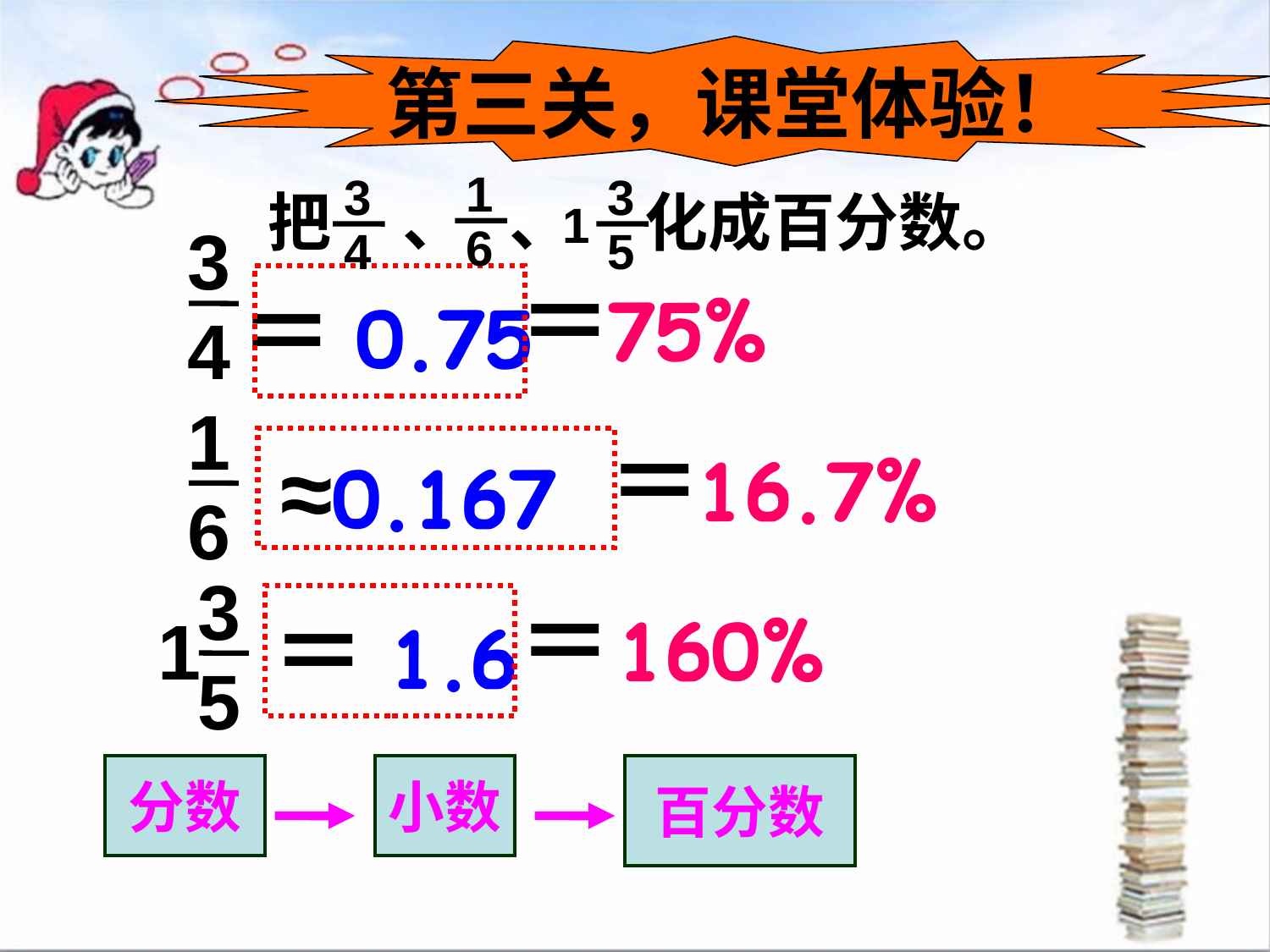

第三关，课堂体验！
1
6

3
4

3
5

1
  把     、   、     化成百分数。
3
4

＝
＝0.75

75%
1
6

＝
≈0.167

16.7%
3
5

1
＝
＝1.6

160%
分数
小数
百分数